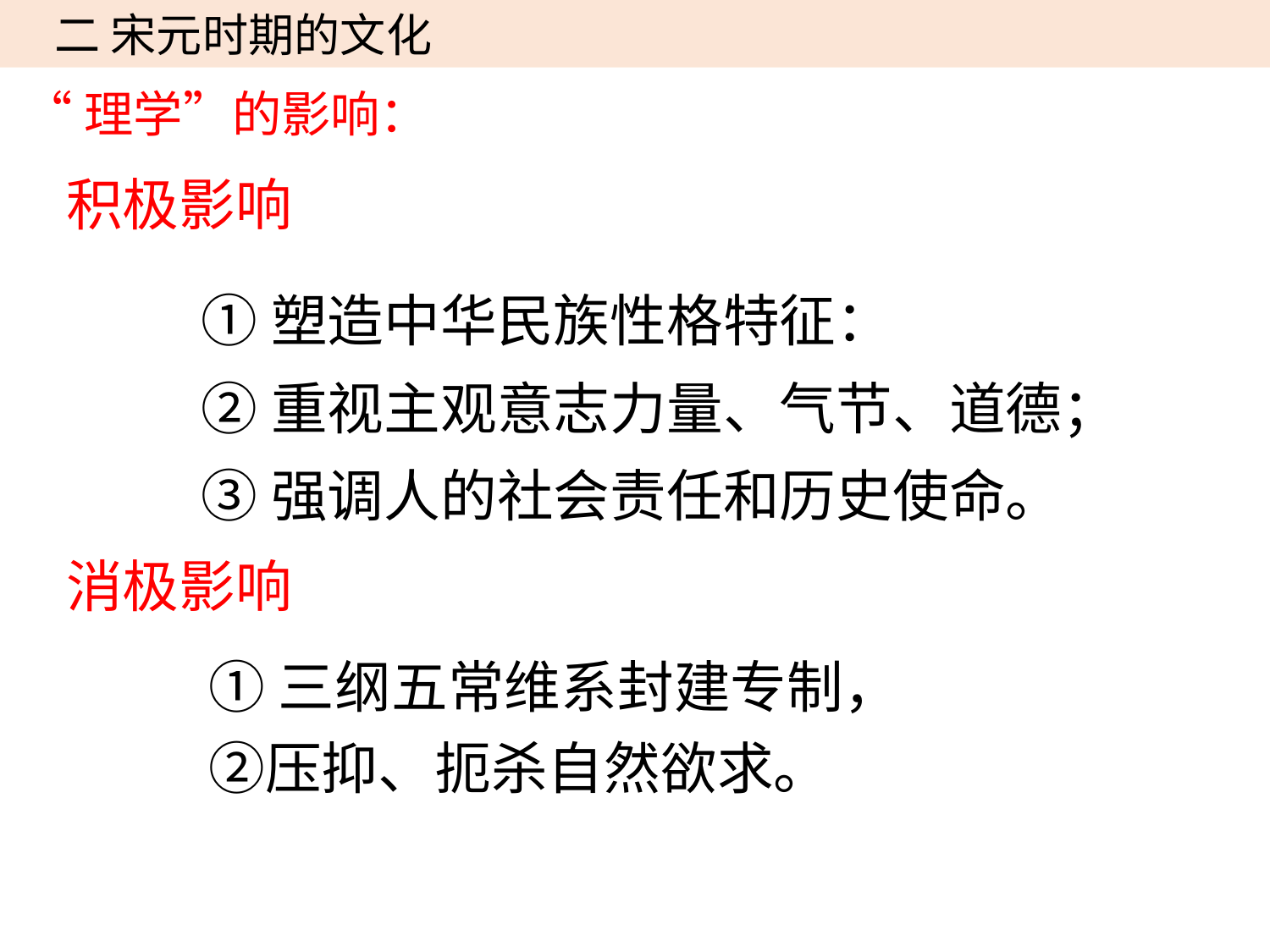

二 宋元时期的文化
“理学”的影响：
积极影响
①塑造中华民族性格特征：
②重视主观意志力量、气节、道德；
③强调人的社会责任和历史使命。
消极影响
①三纲五常维系封建专制，
②压抑、扼杀自然欲求。